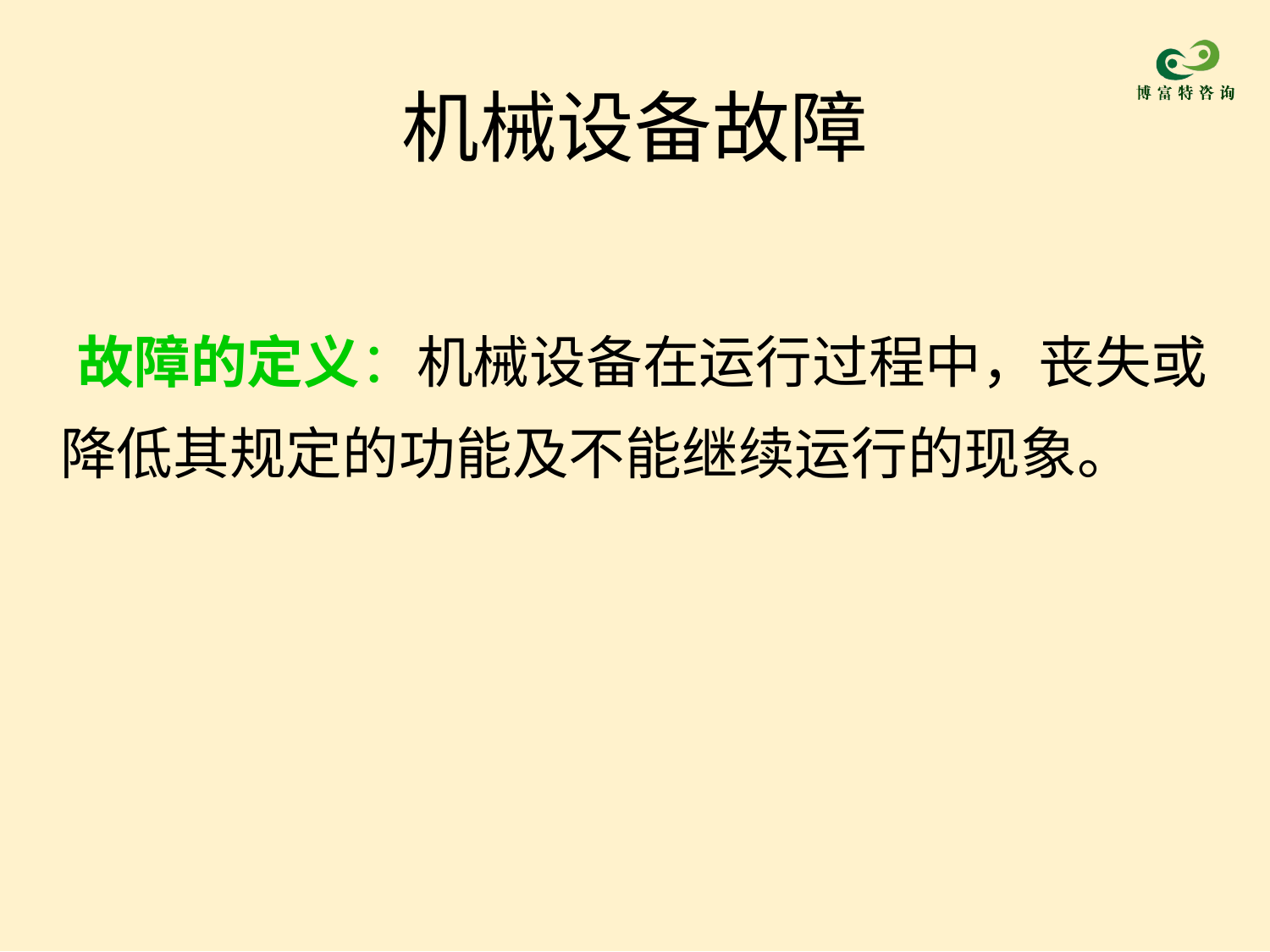

机械设备故障
    故障的定义：机械设备在运行过程中，丧失或降低其规定的功能及不能继续运行的现象。
30